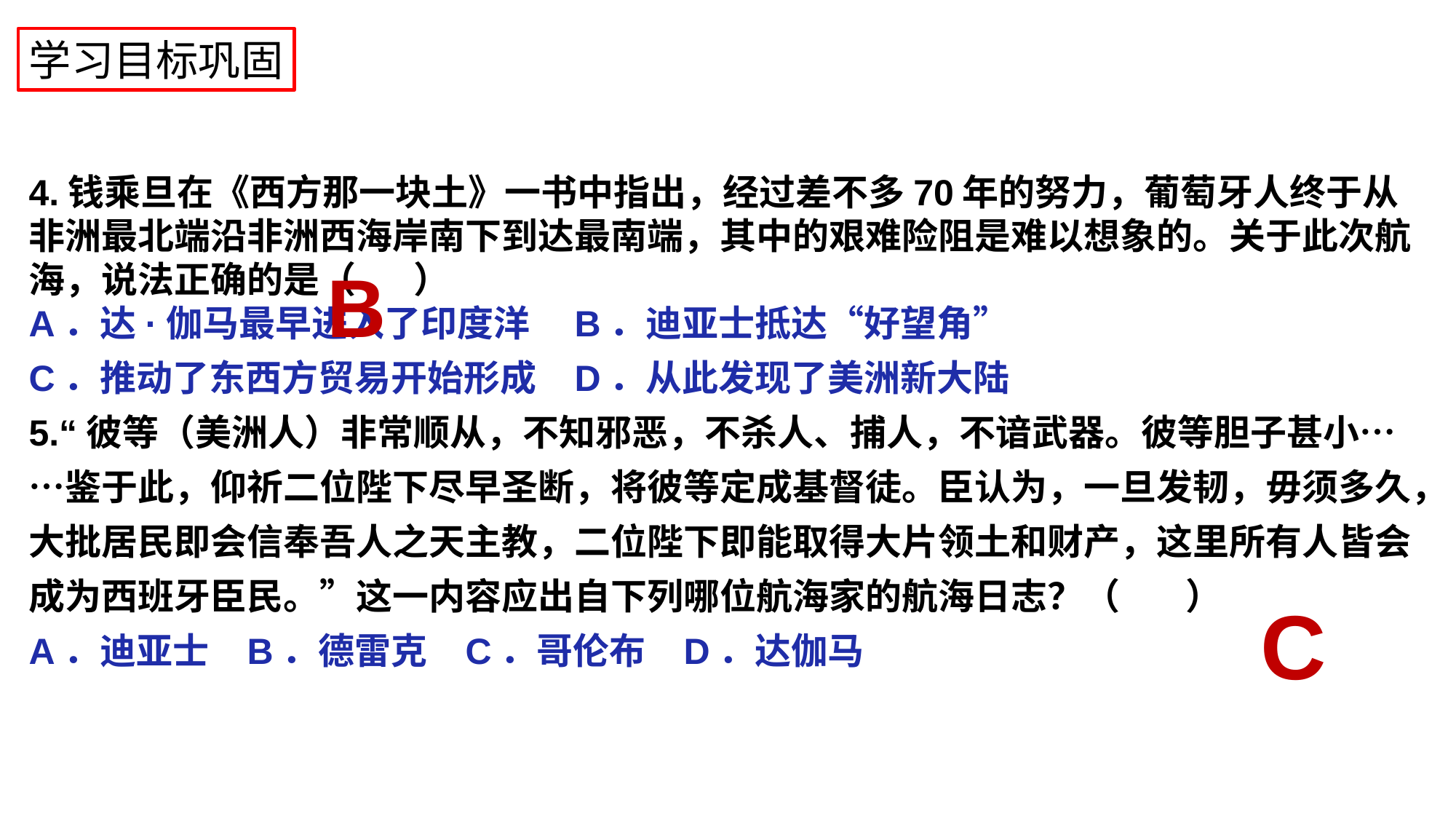

学习目标巩固
4.钱乘旦在《西方那一块土》一书中指出，经过差不多70年的努力，葡萄牙人终于从非洲最北端沿非洲西海岸南下到达最南端，其中的艰难险阻是难以想象的。关于此次航海，说法正确的是（       ）
A．达·伽马最早进入了印度洋	B．迪亚士抵达“好望角”
C．推动了东西方贸易开始形成	D．从此发现了美洲新大陆
5.“彼等（美洲人）非常顺从，不知邪恶，不杀人、捕人，不谙武器。彼等胆子甚小……鉴于此，仰祈二位陛下尽早圣断，将彼等定成基督徒。臣认为，一旦发韧，毋须多久，大批居民即会信奉吾人之天主教，二位陛下即能取得大片领土和财产，这里所有人皆会成为西班牙臣民。”这一内容应出自下列哪位航海家的航海日志？（        ）
A．迪亚士	B．德雷克	C．哥伦布	D．达伽马
B
C